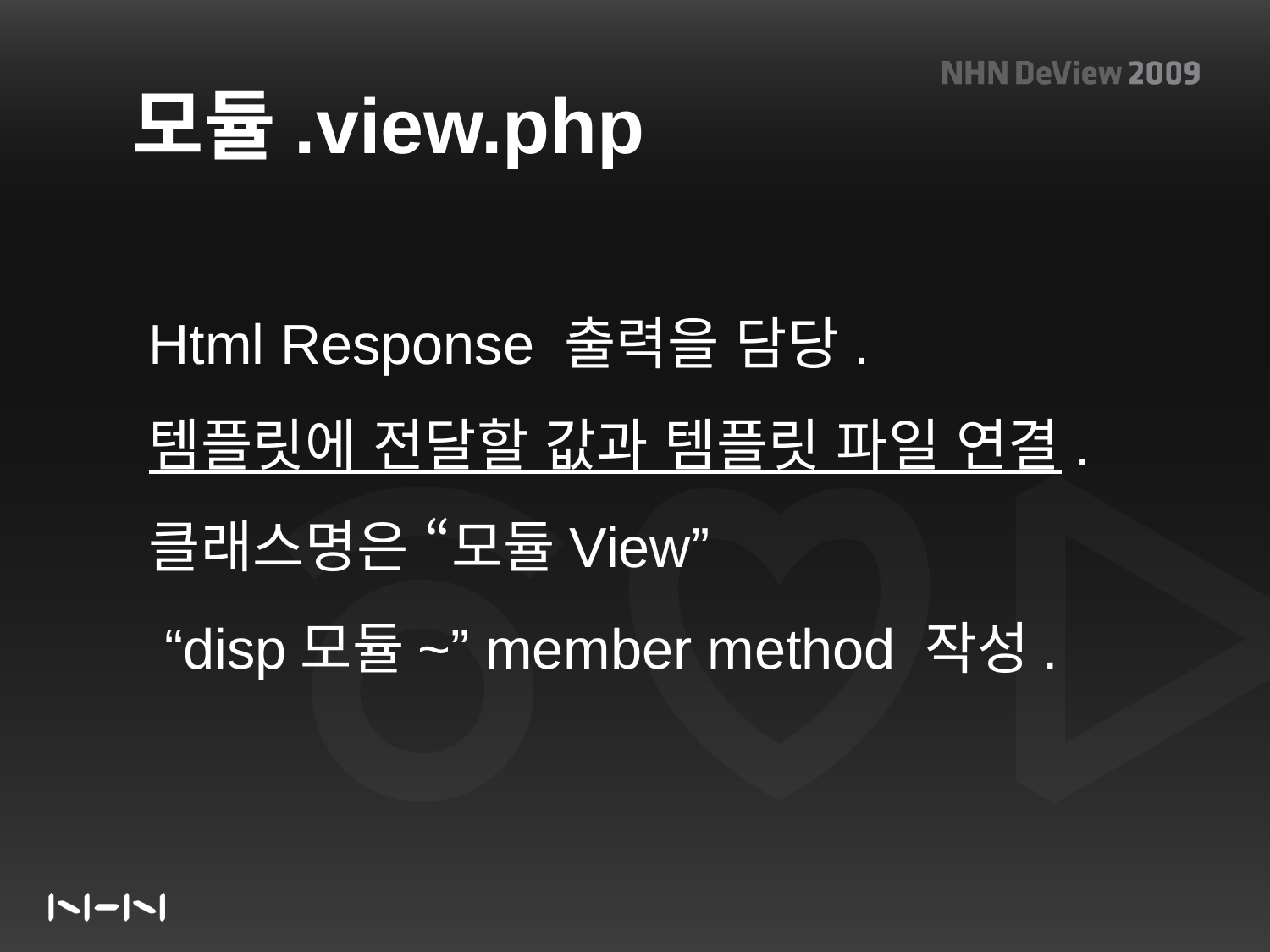

모듈.view.php
Html Response 출력을 담당.
템플릿에 전달할 값과 템플릿 파일 연결.
클래스명은 “모듈View”
 “disp모듈~” member method 작성.